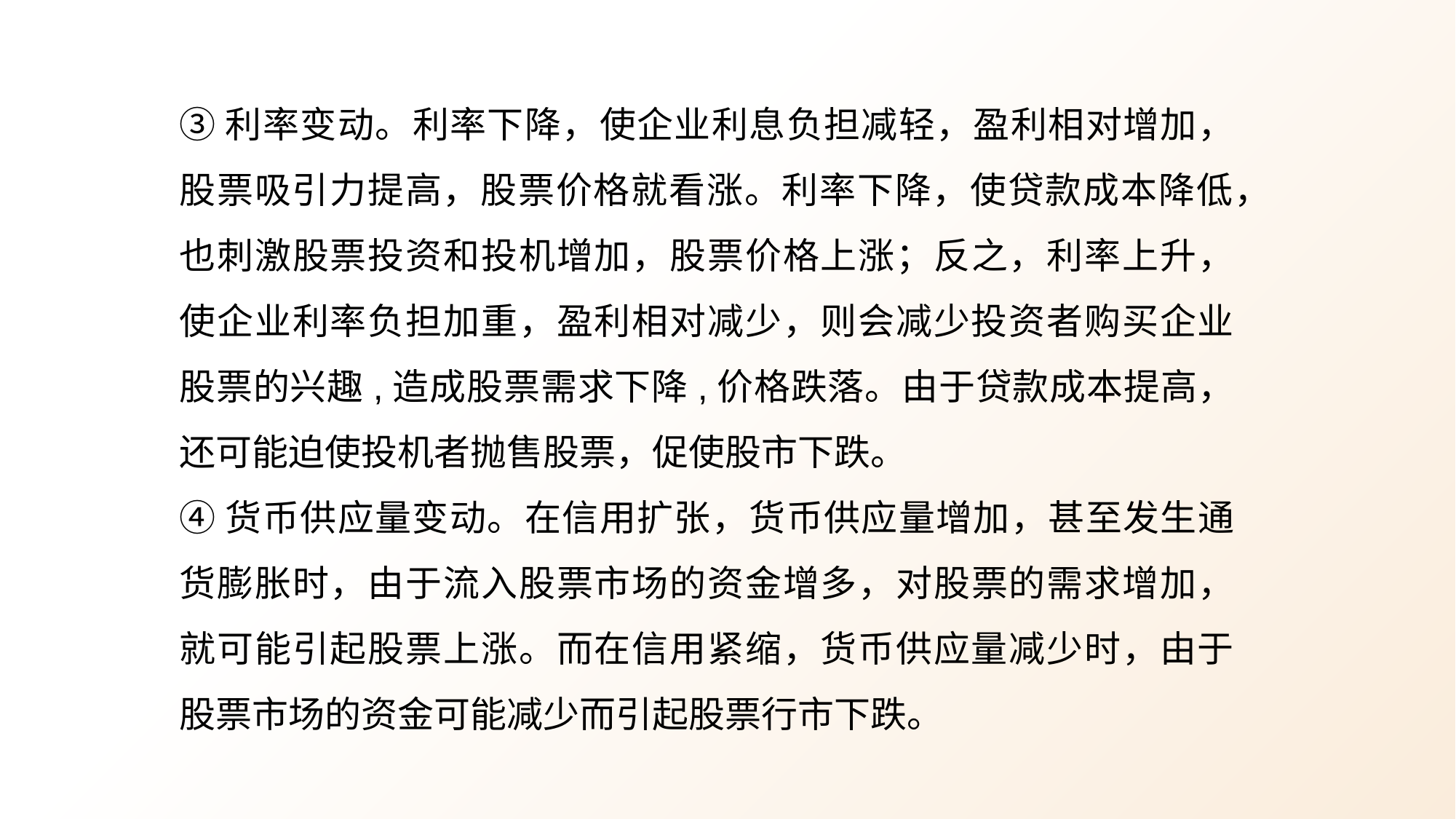

③利率变动。利率下降，使企业利息负担减轻，盈利相对增加，股票吸引力提高，股票价格就看涨。利率下降，使贷款成本降低，也刺激股票投资和投机增加，股票价格上涨；反之，利率上升，使企业利率负担加重，盈利相对减少，则会减少投资者购买企业股票的兴趣,造成股票需求下降,价格跌落。由于贷款成本提高，还可能迫使投机者抛售股票，促使股市下跌。
④货币供应量变动。在信用扩张，货币供应量增加，甚至发生通货膨胀时，由于流入股票市场的资金增多，对股票的需求增加，就可能引起股票上涨。而在信用紧缩，货币供应量减少时，由于股票市场的资金可能减少而引起股票行市下跌。